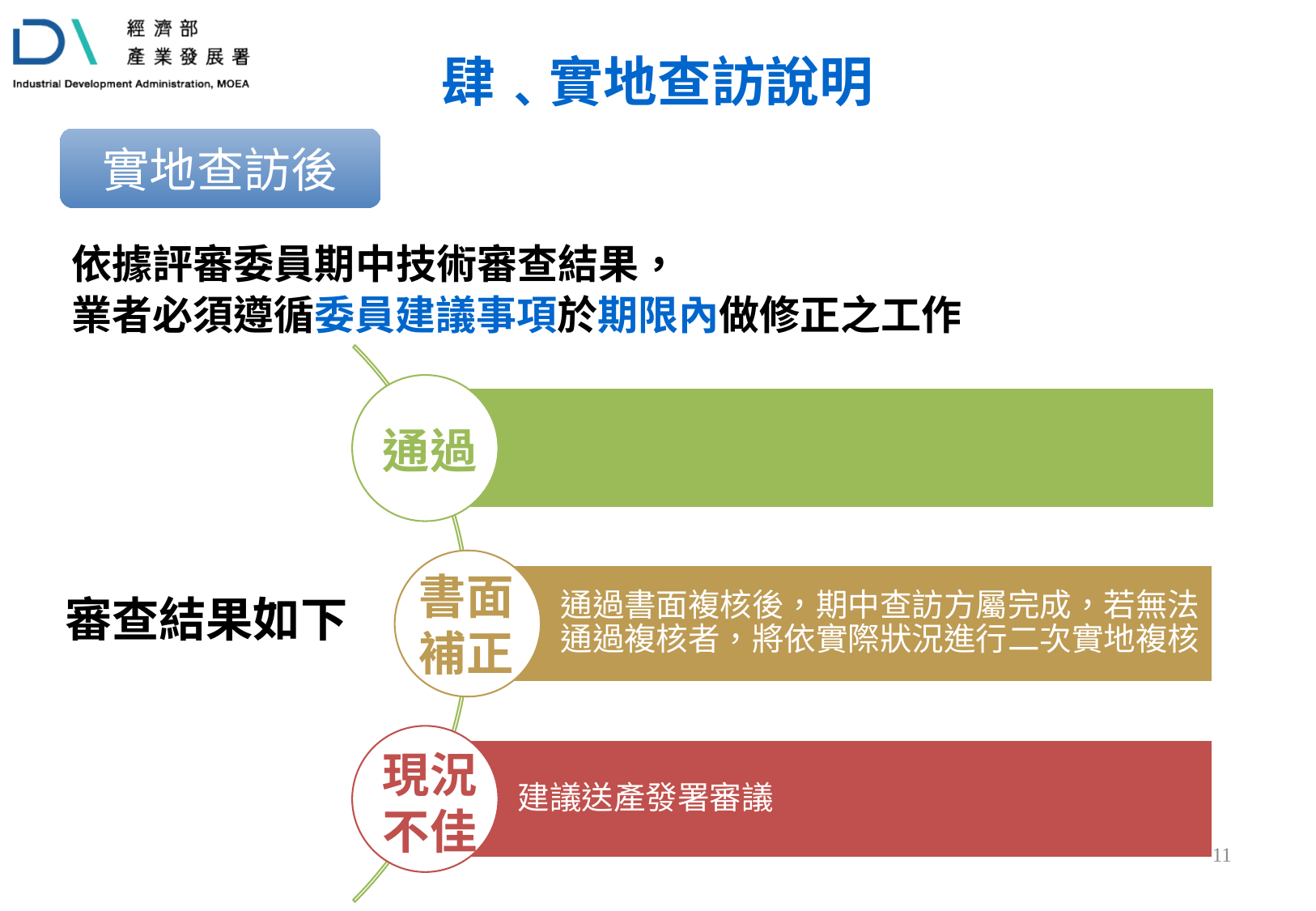

肆﹑實地查訪說明
實地查訪後
依據評審委員期中技術審查結果，
業者必須遵循委員建議事項於期限內做修正之工作
.
通過書面複核後，期中查訪方屬完成，若無法通過複核者，將依實際狀況進行二次實地複核
建議送產發署審議
通過
書面
補正
審查結果如下
現況
不佳
11